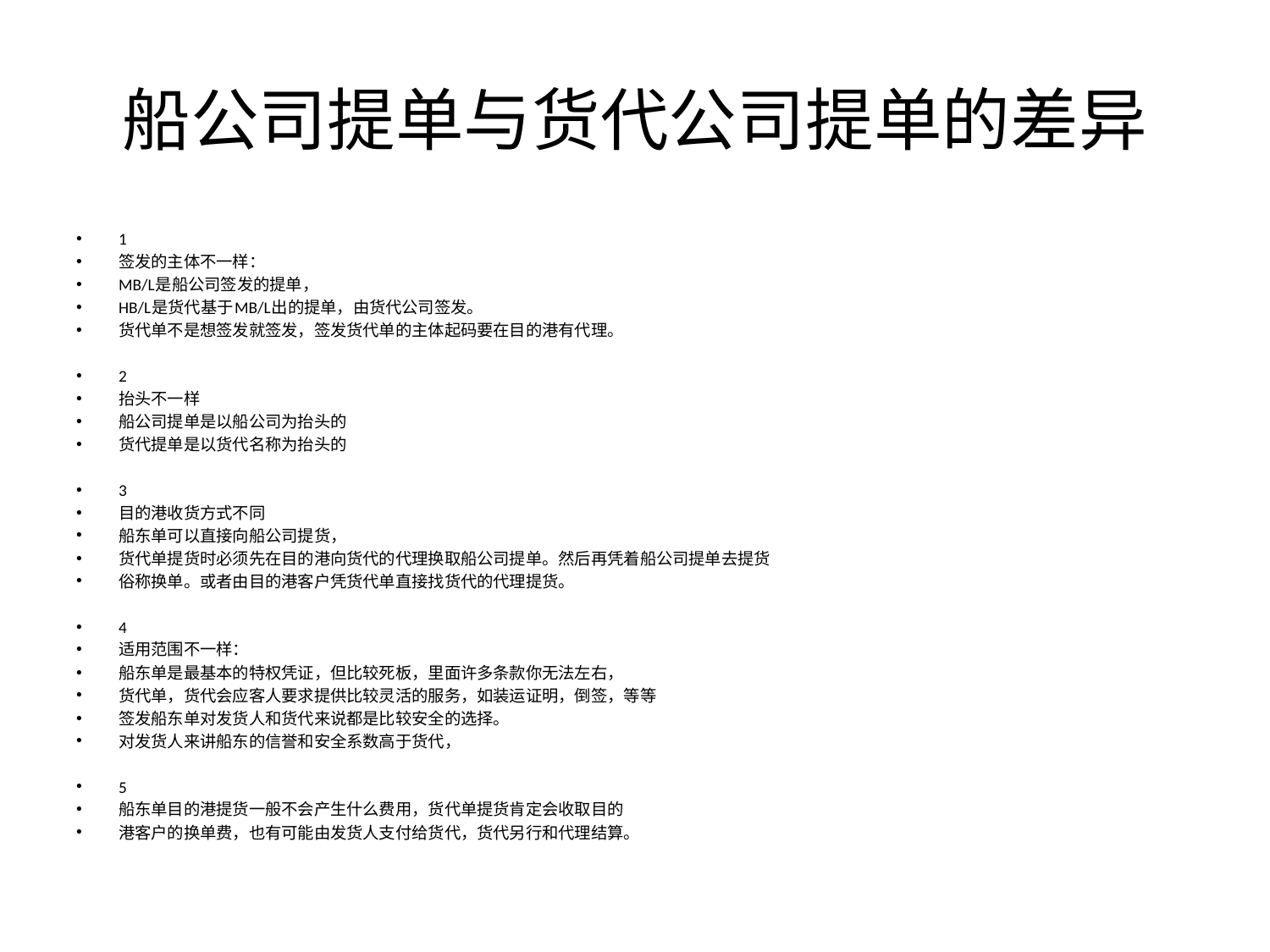

# 船公司提单与货代公司提单的差异
1
签发的主体不一样：
MB/L是船公司签发的提单，
HB/L是货代基于MB/L出的提单，由货代公司签发。
货代单不是想签发就签发，签发货代单的主体起码要在目的港有代理。

2
抬头不一样
船公司提单是以船公司为抬头的
货代提单是以货代名称为抬头的

3
目的港收货方式不同
船东单可以直接向船公司提货，
货代单提货时必须先在目的港向货代的代理换取船公司提单。然后再凭着船公司提单去提货
俗称换单。或者由目的港客户凭货代单直接找货代的代理提货。

4
适用范围不一样：
船东单是最基本的特权凭证，但比较死板，里面许多条款你无法左右，
货代单，货代会应客人要求提供比较灵活的服务，如装运证明，倒签，等等
签发船东单对发货人和货代来说都是比较安全的选择。
对发货人来讲船东的信誉和安全系数高于货代，

5
船东单目的港提货一般不会产生什么费用，货代单提货肯定会收取目的
港客户的换单费，也有可能由发货人支付给货代，货代另行和代理结算。